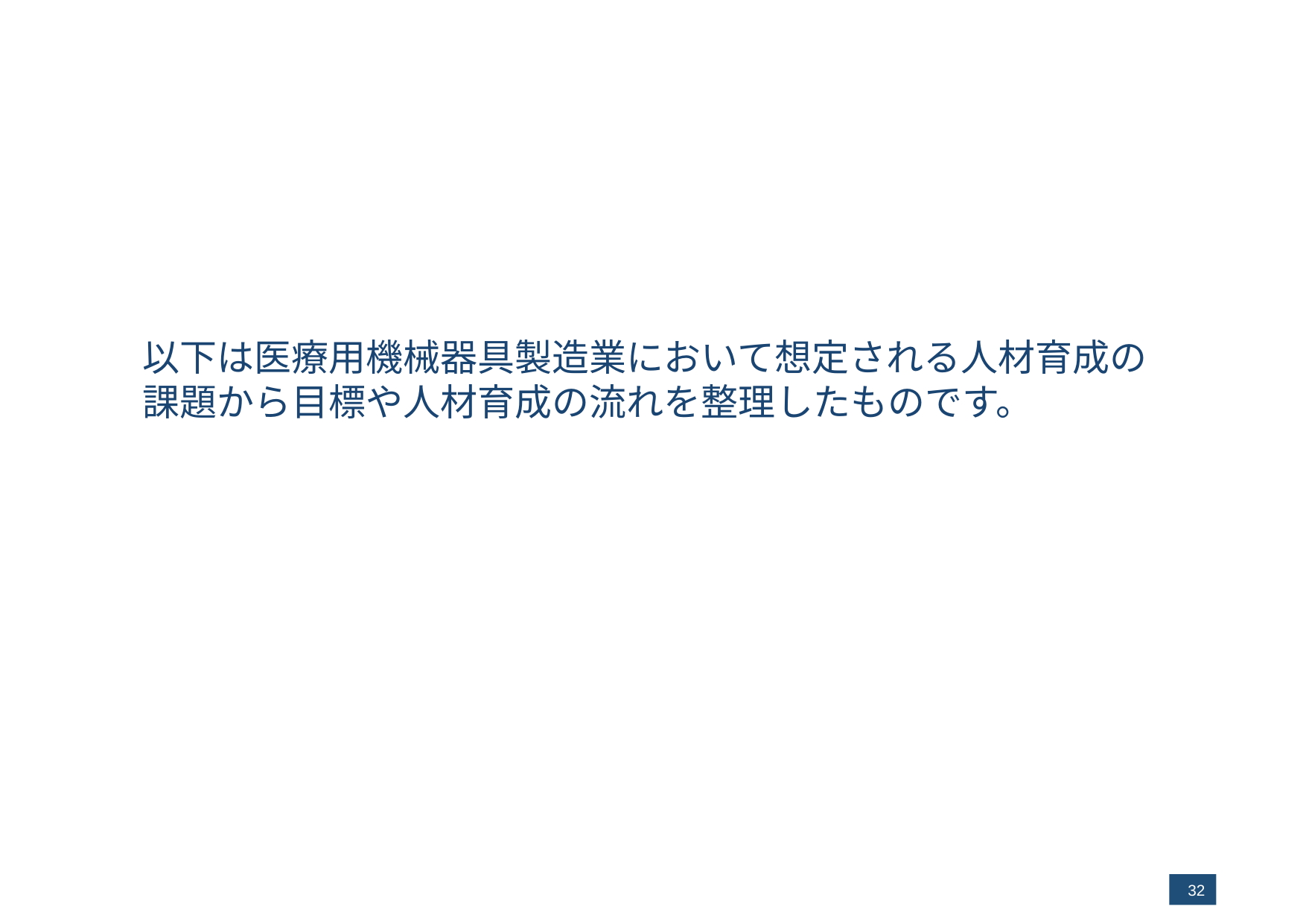

以下は医療用機械器具製造業において想定される人材育成の課題から目標や人材育成の流れを整理したものです。
32